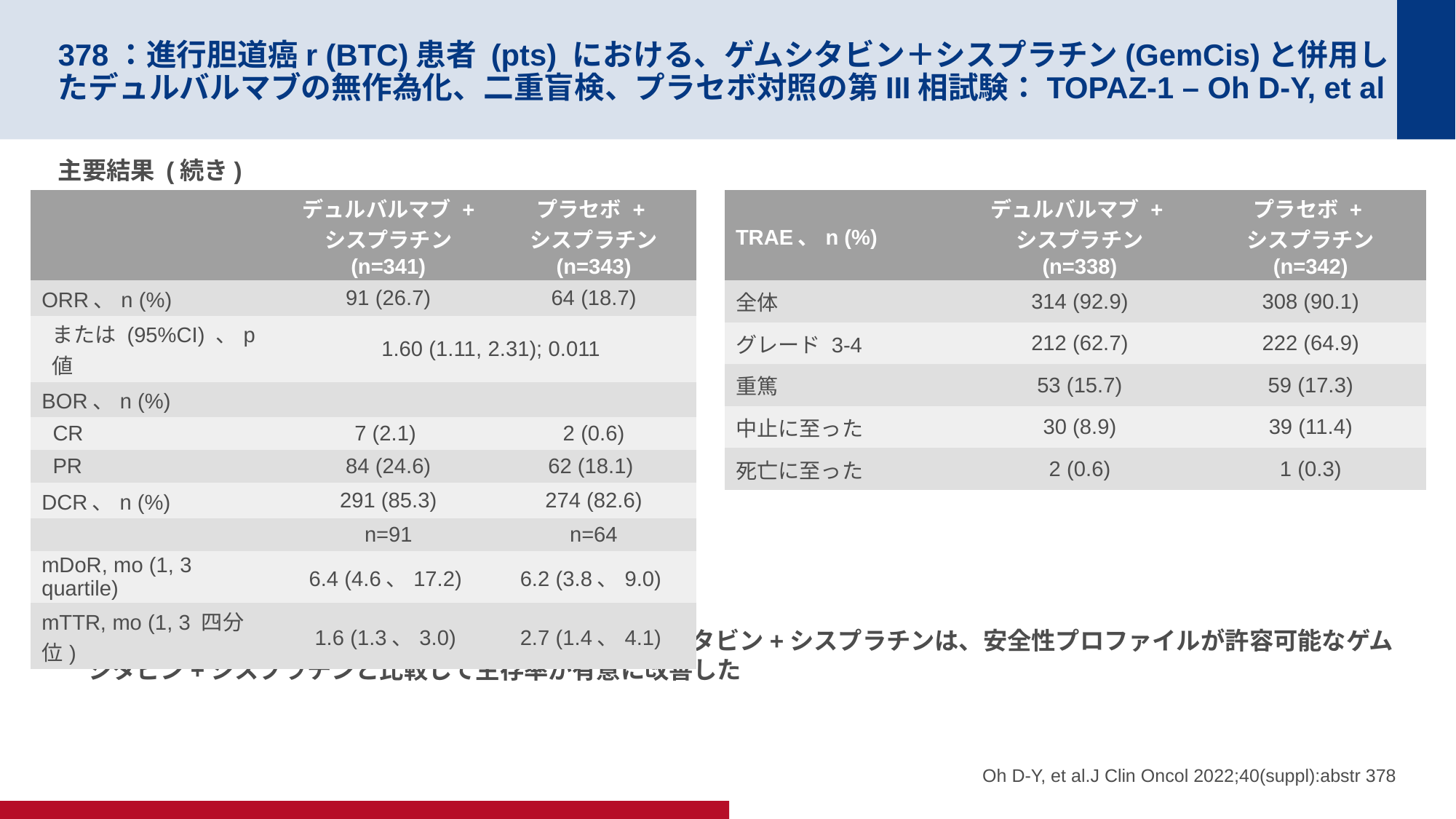

# 378：進行胆道癌r (BTC)患者 (pts) における、ゲムシタビン＋シスプラチン(GemCis)と併用したデュルバルマブの無作為化、二重盲検、プラセボ対照の第III相試験：TOPAZ-1 – Oh D-Y, et al
主要結果 (続き)
結論
進行性胆道癌の患者では、1 Lデュルバルマブ+ゲムシタビン+シスプラチンは、安全性プロファイルが許容可能なゲムシタビン+シスプラチンと比較して生存率が有意に改善した
|  | デュルバルマブ + シスプラチン (n=341) | プラセボ + シスプラチン (n=343) |
| --- | --- | --- |
| ORR、n (%) | 91 (26.7) | 64 (18.7) |
| または (95%CI) 、p値 | 1.60 (1.11, 2.31); 0.011 |  |
| BOR、n (%) |  |  |
| CR | 7 (2.1) | 2 (0.6) |
| PR | 84 (24.6) | 62 (18.1) |
| DCR、n (%) | 291 (85.3) | 274 (82.6) |
|  | n=91 | n=64 |
| mDoR, mo (1, 3 quartile) | 6.4 (4.6、17.2) | 6.2 (3.8、9.0) |
| mTTR, mo (1, 3 四分位) | 1.6 (1.3、3.0) | 2.7 (1.4、4.1) |
| TRAE、n (%) | デュルバルマブ + シスプラチン (n=338) | プラセボ + シスプラチン (n=342) |
| --- | --- | --- |
| 全体 | 314 (92.9) | 308 (90.1) |
| グレード 3-4 | 212 (62.7) | 222 (64.9) |
| 重篤 | 53 (15.7) | 59 (17.3) |
| 中止に至った | 30 (8.9) | 39 (11.4) |
| 死亡に至った | 2 (0.6) | 1 (0.3) |
Oh D-Y, et al.J Clin Oncol 2022;40(suppl):abstr 378